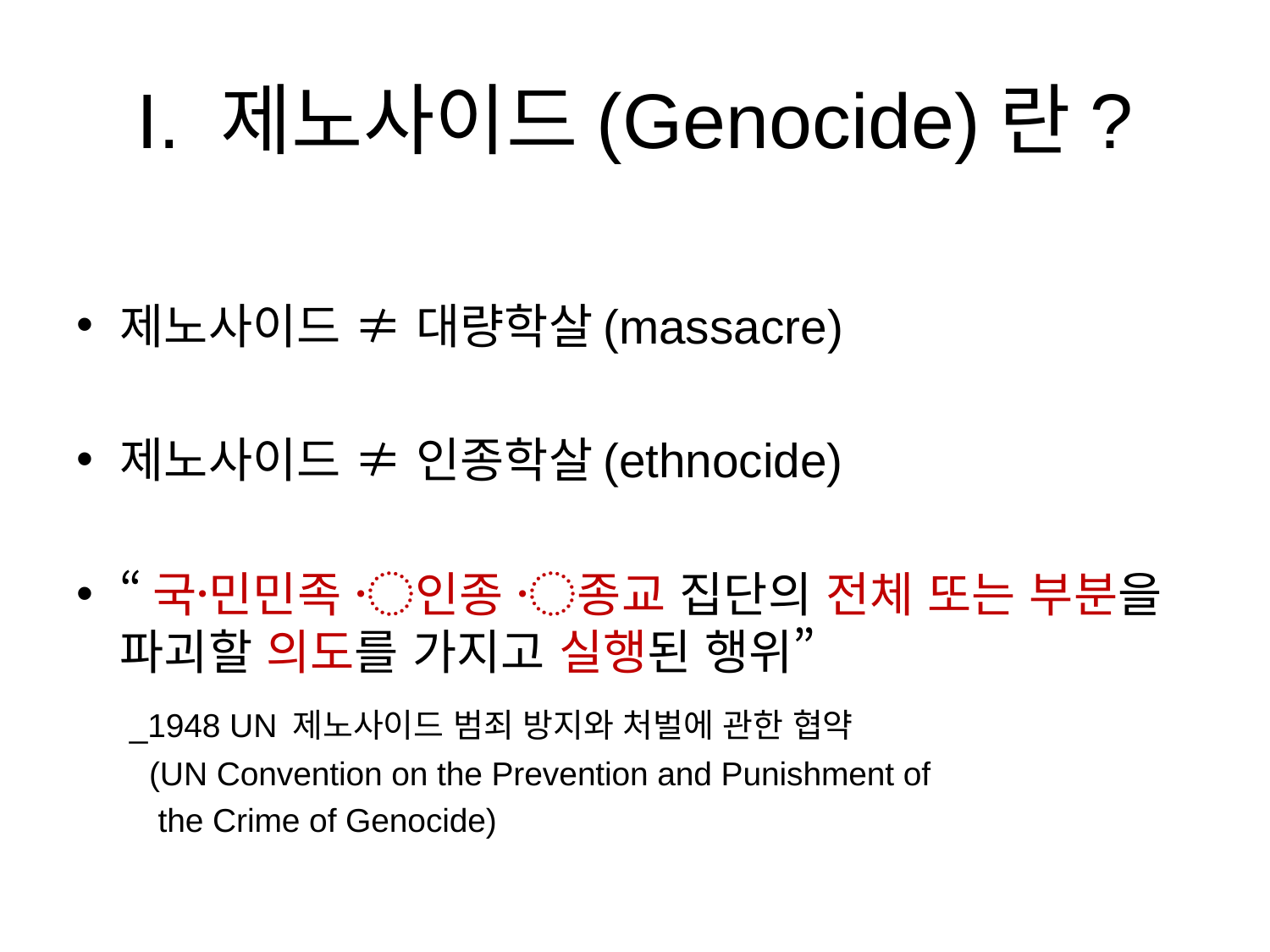

# I. 제노사이드(Genocide)란?

제노사이드 ≠ 대량학살(massacre)

제노사이드 ≠ 인종학살(ethnocide)

“국민〮민족 〮인종 〮종교 집단의 전체 또는 부분을 파괴할 의도를 가지고 실행된 행위”
    _1948 UN 제노사이드 범죄 방지와 처벌에 관한 협약
        (UN Convention on the Prevention and Punishment of
         the Crime of Genocide)